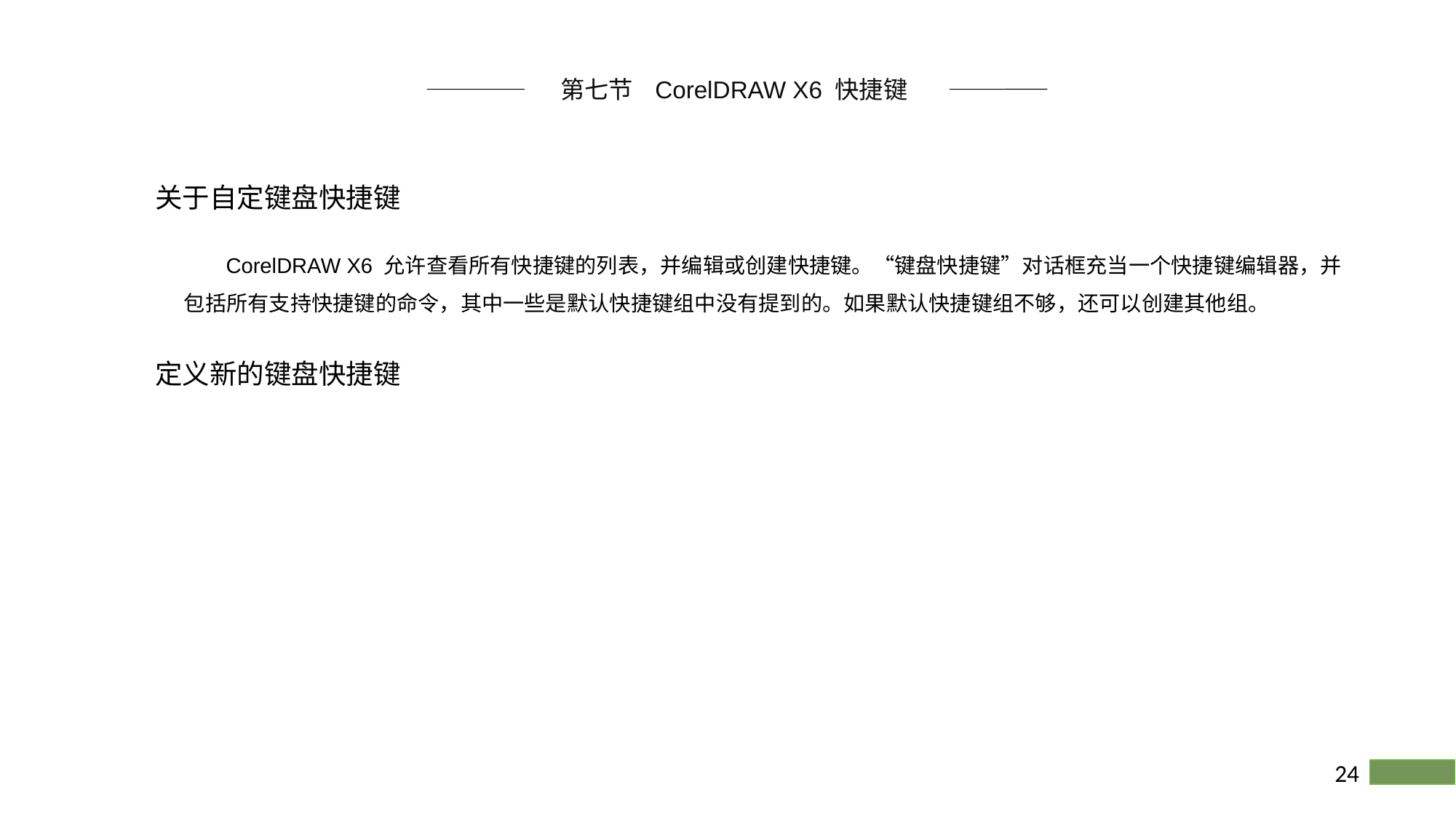

第七节   CorelDRAW X6 快捷键
关于自定键盘快捷键
       CorelDRAW X6 允许查看所有快捷键的列表，并编辑或创建快捷键。“键盘快捷键”对话框充当一个快捷键编辑器，并包括所有支持快捷键的命令，其中一些是默认快捷键组中没有提到的。如果默认快捷键组不够，还可以创建其他组。
定义新的键盘快捷键
24